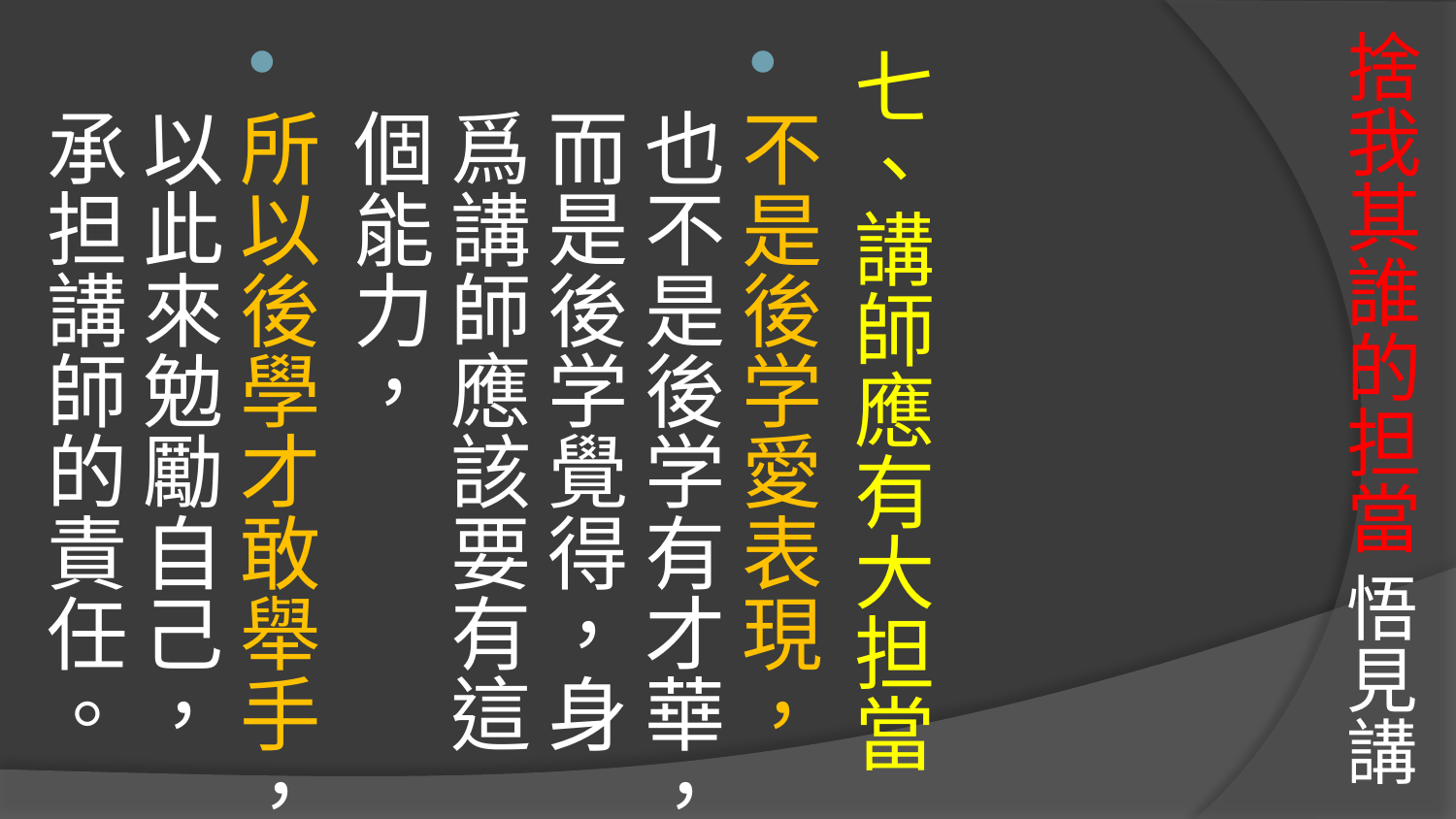

# 捨我其誰的担當 悟見講
七、講師應有大担當
不是後学愛表現，也不是後学有才華，而是後学覺得，身爲講師應該要有這個能力，
所以後學才敢舉手，以此來勉勵自己，承担講師的責任。